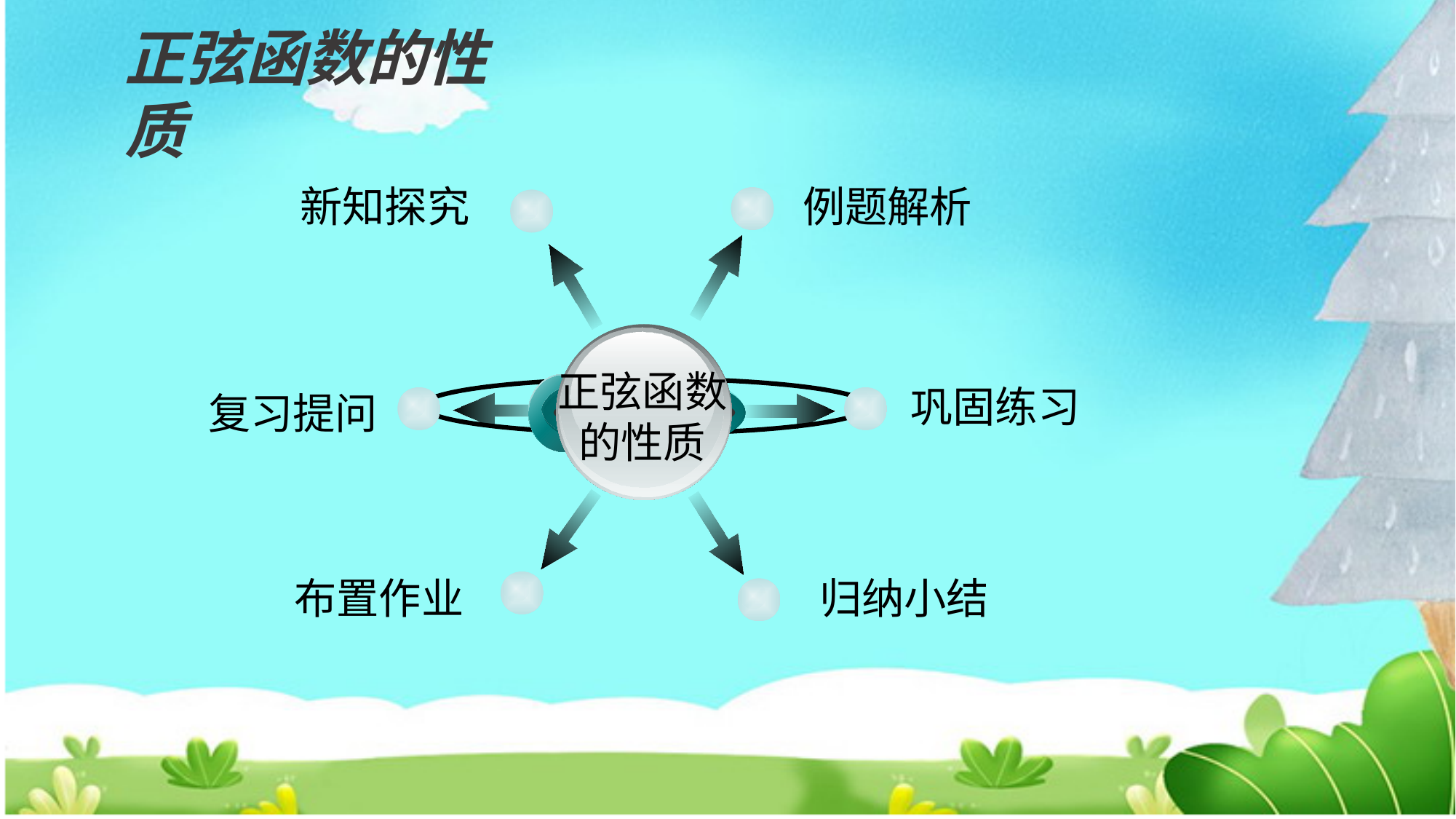

正弦函数的性质
新知探究
例题解析

正弦函数
的性质

巩固练习

复习提问

 布置作业
归纳小结